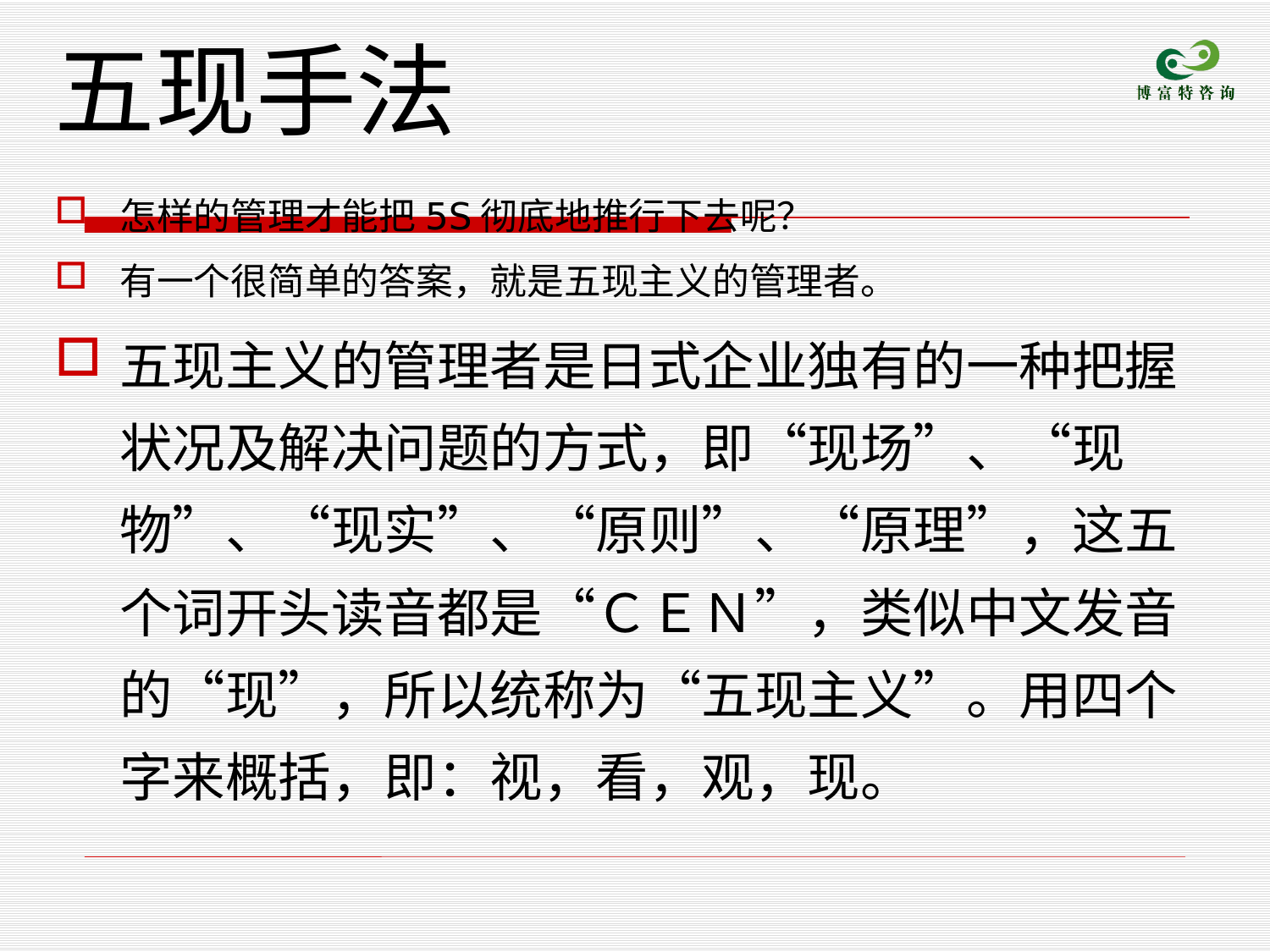

# 五现手法

怎样的管理才能把5S彻底地推行下去呢？
有一个很简单的答案，就是五现主义的管理者。
五现主义的管理者是日式企业独有的一种把握状况及解决问题的方式，即“现场”、“现物”、“现实”、“原则”、“原理”，这五个词开头读音都是“ＣＥＮ”，类似中文发音的“现”，所以统称为“五现主义”。用四个字来概括，即：视，看，观，现。
630